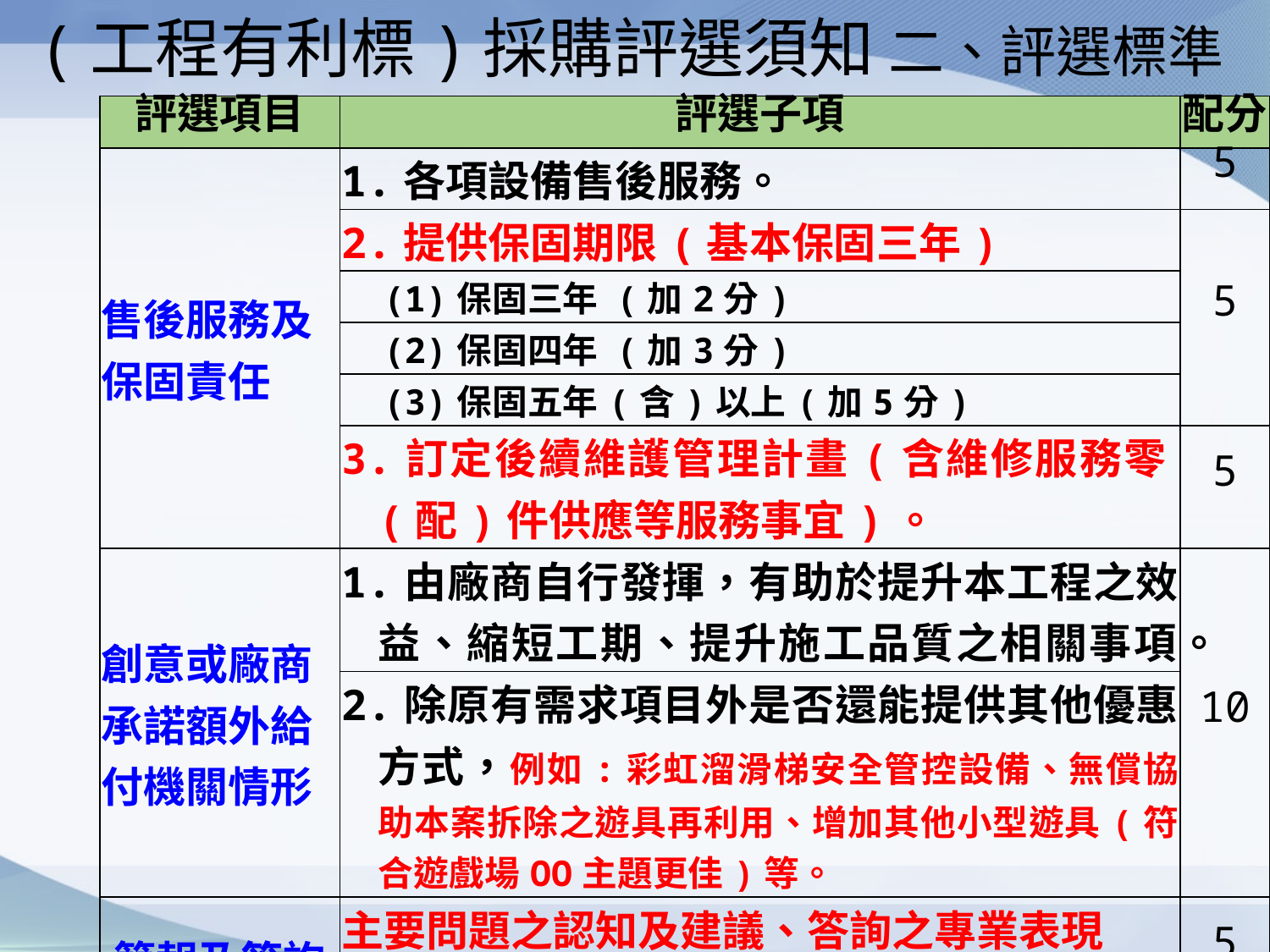

# (工程有利標)採購評選須知 二、評選標準
| 評選項目 | 評選子項 | 配分 |
| --- | --- | --- |
| 售後服務及保固責任 | 1.各項設備售後服務。 | 5 |
|  | 2.提供保固期限(基本保固三年) | 5 |
|  | (1)保固三年 (加2分) |  |
|  | (2)保固四年 (加3分) |  |
|  | (3)保固五年(含)以上(加5分) |  |
|  | 3.訂定後續維護管理計畫(含維修服務零(配)件供應等服務事宜)。 | 5 |
| 創意或廠商承諾額外給付機關情形 | 1.由廠商自行發揮，有助於提升本工程之效益、縮短工期、提升施工品質之相關事項。 | 10 |
|  | 2.除原有需求項目外是否還能提供其他優惠方式，例如:彩虹溜滑梯安全管控設備、無償協助本案拆除之遊具再利用、增加其他小型遊具(符合遊戲場OO主題更佳)等。 |  |
| 簡報及答詢 | 主要問題之認知及建議、答詢之專業表現 (未進行簡報，該項分數0分計) | 5 |